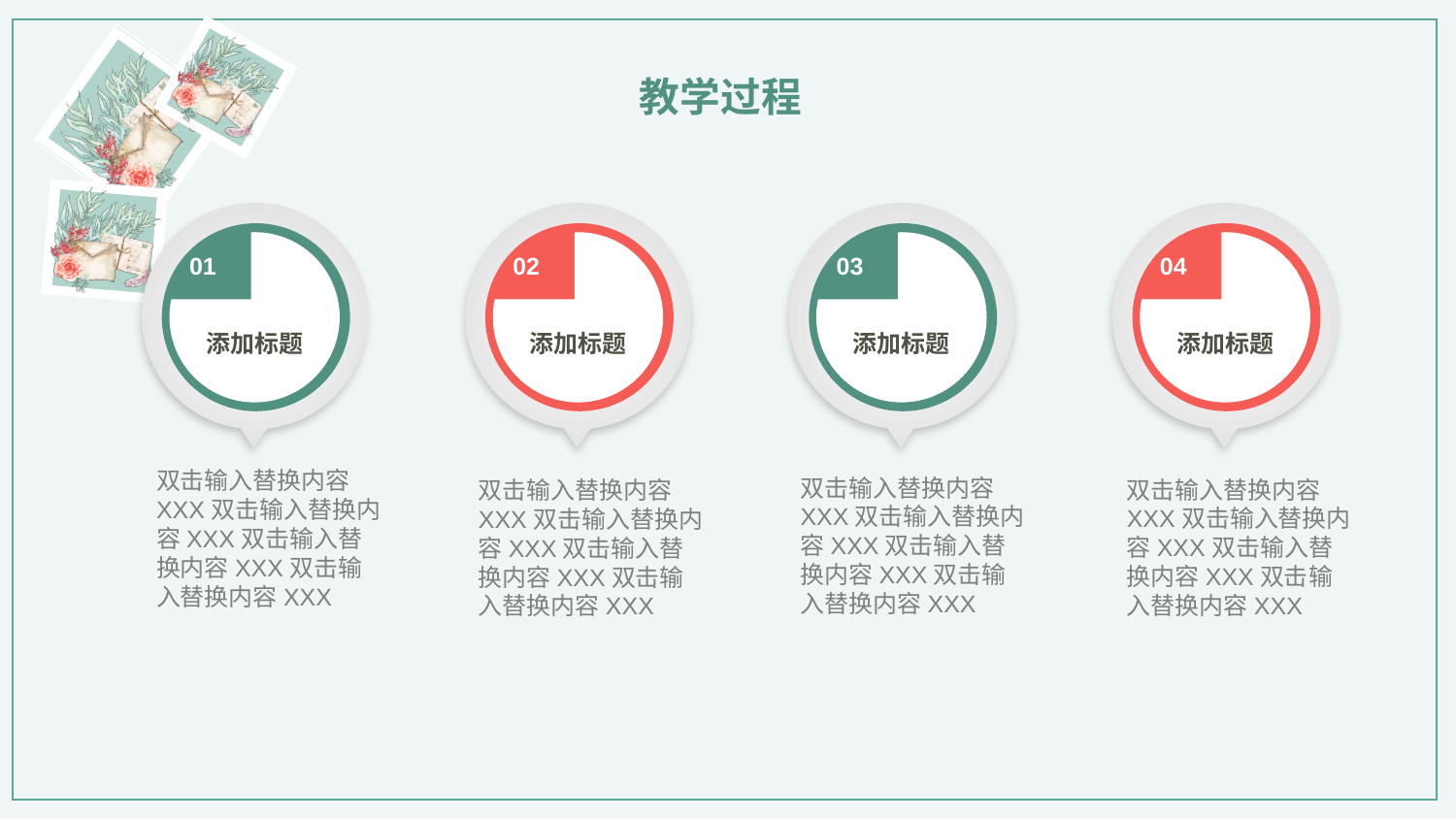

教学过程

01
添加标题

02
添加标题

03
添加标题

04
添加标题
双击输入替换内容XXX双击输入替换内容XXX双击输入替换内容XXX双击输入替换内容XXX
双击输入替换内容XXX双击输入替换内容XXX双击输入替换内容XXX双击输入替换内容XXX
双击输入替换内容XXX双击输入替换内容XXX双击输入替换内容XXX双击输入替换内容XXX
双击输入替换内容XXX双击输入替换内容XXX双击输入替换内容XXX双击输入替换内容XXX